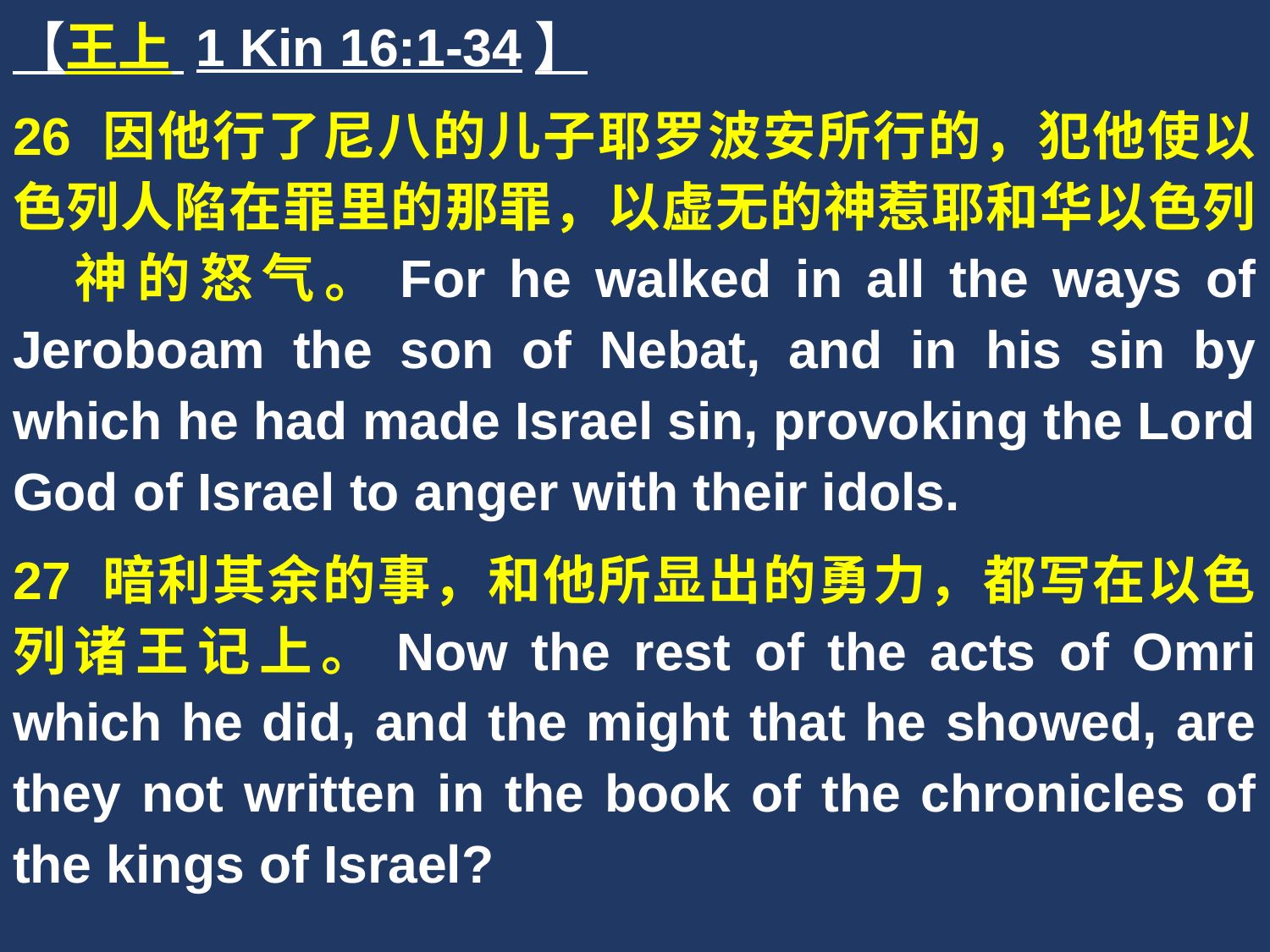

【王上 1 Kin 16:1-34】
26 因他行了尼八的儿子耶罗波安所行的，犯他使以色列人陷在罪里的那罪，以虚无的神惹耶和华以色列　神的怒气。For he walked in all the ways of Jeroboam the son of Nebat, and in his sin by which he had made Israel sin, provoking the Lord God of Israel to anger with their idols.
27 暗利其余的事，和他所显出的勇力，都写在以色列诸王记上。Now the rest of the acts of Omri which he did, and the might that he showed, are they not written in the book of the chronicles of the kings of Israel?